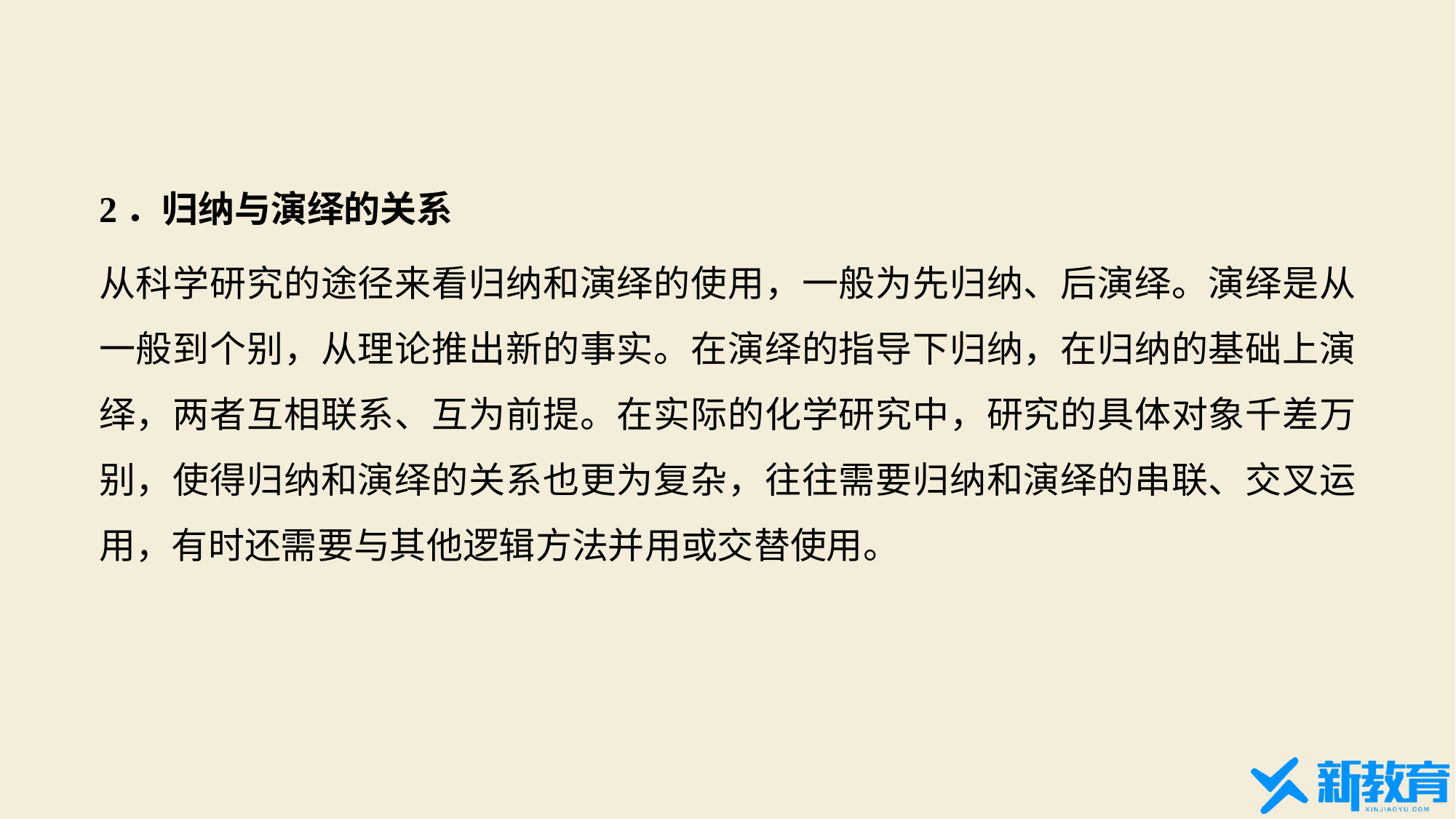

2．归纳与演绎的关系
从科学研究的途径来看归纳和演绎的使用，一般为先归纳、后演绎。演绎是从一般到个别，从理论推出新的事实。在演绎的指导下归纳，在归纳的基础上演绎，两者互相联系、互为前提。在实际的化学研究中，研究的具体对象千差万别，使得归纳和演绎的关系也更为复杂，往往需要归纳和演绎的串联、交叉运用，有时还需要与其他逻辑方法并用或交替使用。